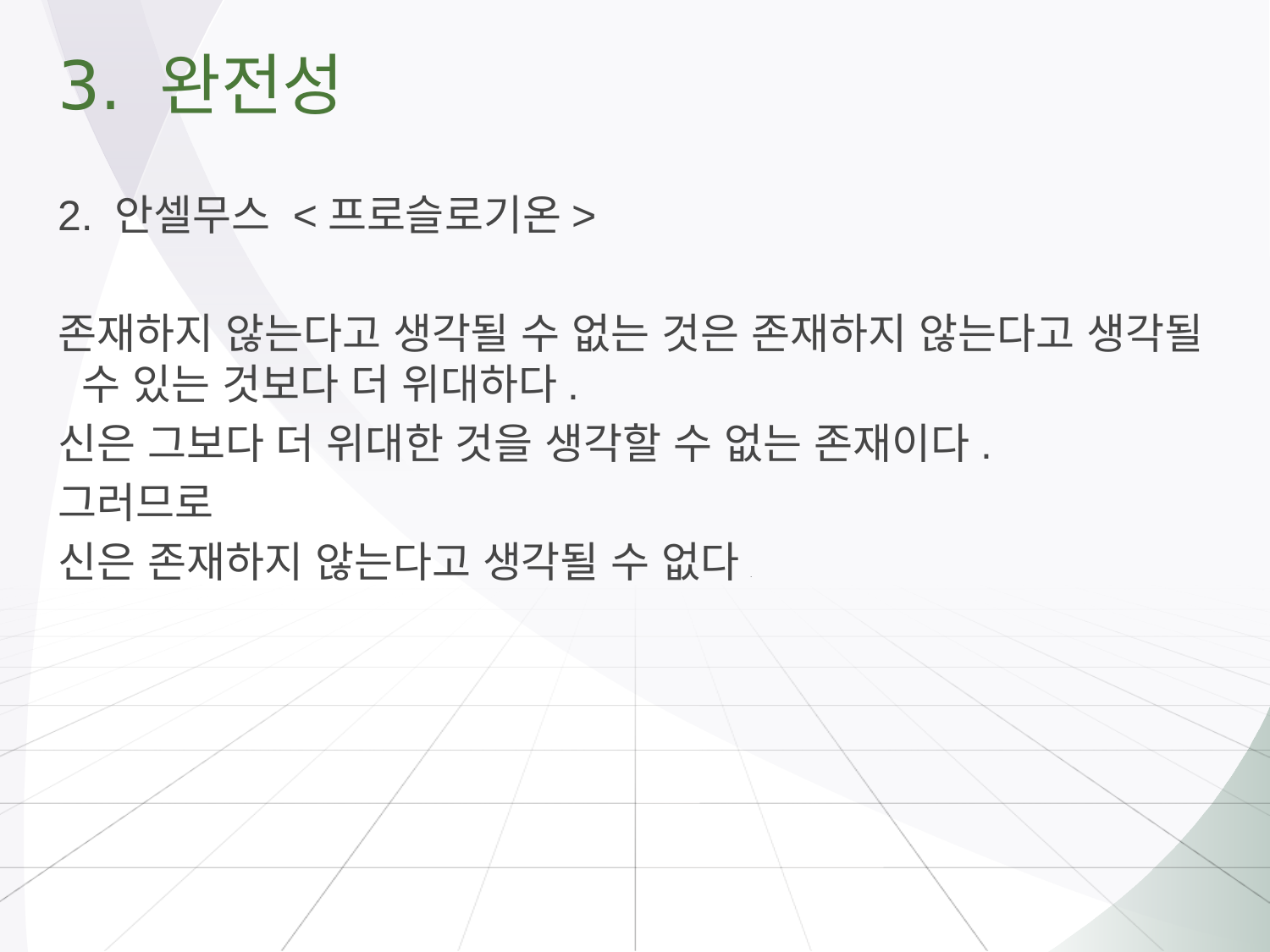

# 3. 완전성
2. 안셀무스 <프로슬로기온>

존재하지 않는다고 생각될 수 없는 것은 존재하지 않는다고 생각될 수 있는 것보다 더 위대하다.
신은 그보다 더 위대한 것을 생각할 수 없는 존재이다.
그러므로
신은 존재하지 않는다고 생각될 수 없다.